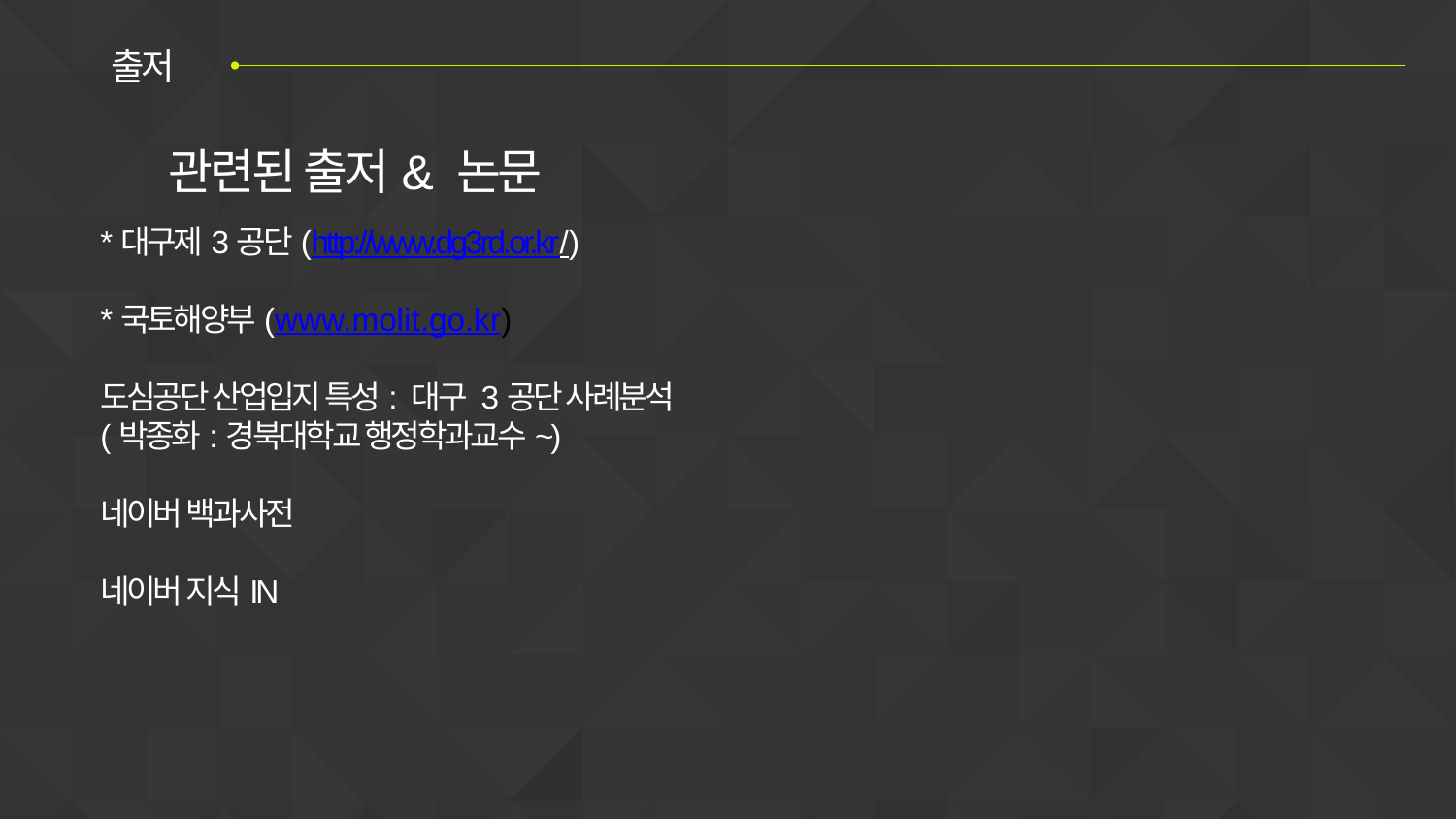

출저
관련된 출저& 논문
*대구제3공단(http://www.dg3rd.or.kr/)

*국토해양부(www.molit.go.kr)

도심공단 산업입지 특성: 대구 3공단 사례분석(박종화:경북대학교 행정학과교수~)

네이버 백과사전

네이버 지식IN